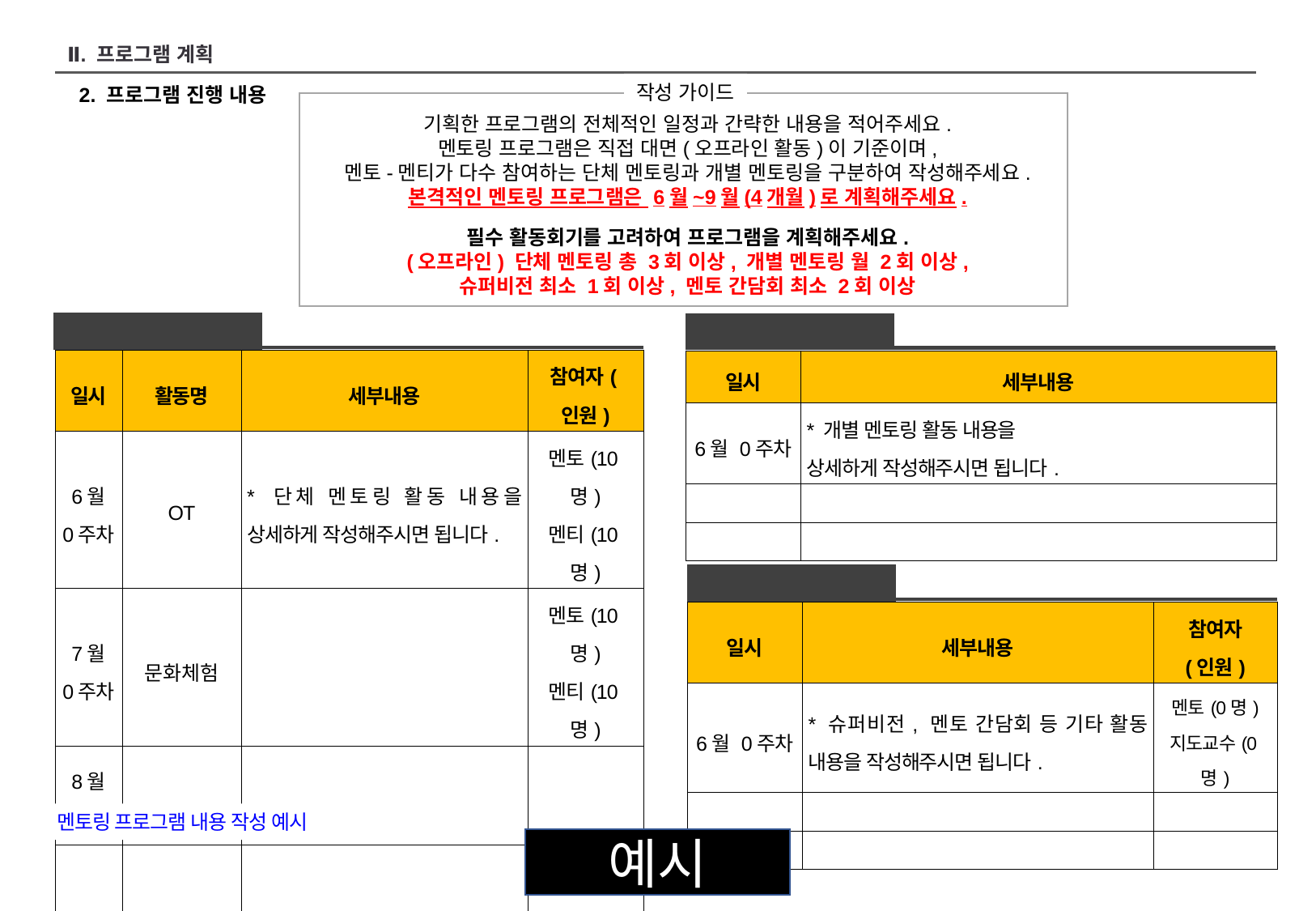

Ⅱ. 프로그램 계획
작성 가이드
기획한 프로그램의 전체적인 일정과 간략한 내용을 적어주세요.
멘토링 프로그램은 직접 대면(오프라인 활동)이 기준이며,
멘토-멘티가 다수 참여하는 단체 멘토링과 개별 멘토링을 구분하여 작성해주세요.
본격적인 멘토링 프로그램은 6월~9월(4개월)로 계획해주세요.

필수 활동회기를 고려하여 프로그램을 계획해주세요.
(오프라인) 단체 멘토링 총 3회 이상, 개별 멘토링 월 2회 이상,
슈퍼비전 최소 1회 이상, 멘토 간담회 최소 2회 이상

2. 프로그램 진행 내용
단체 멘토링
개별 멘토링
| 일시 | 활동명 | 세부내용 | 참여자(인원) |
| --- | --- | --- | --- |
| 6월 0주차 | OT | \* 단체 멘토링 활동 내용을 상세하게 작성해주시면 됩니다. | 멘토(10명) 멘티(10명) |
| 7월 0주차 | 문화체험 |  | 멘토(10명) 멘티(10명) |
| 8월 0주차 |  |  |  |
|  |  |  |  |
| 일시 | 세부내용 |
| --- | --- |
| 6월 0주차 | \* 개별 멘토링 활동 내용을 상세하게 작성해주시면 됩니다. |
|  |  |
|  |  |
기타 활동
| 일시 | 세부내용 | 참여자 (인원) |
| --- | --- | --- |
| 6월 0주차 | \* 슈퍼비전, 멘토 간담회 등 기타 활동 내용을 작성해주시면 됩니다. | 멘토(0명) 지도교수(0명) |
|  |  |  |
|  |  |  |
멘토링 프로그램 내용 작성 예시
예시